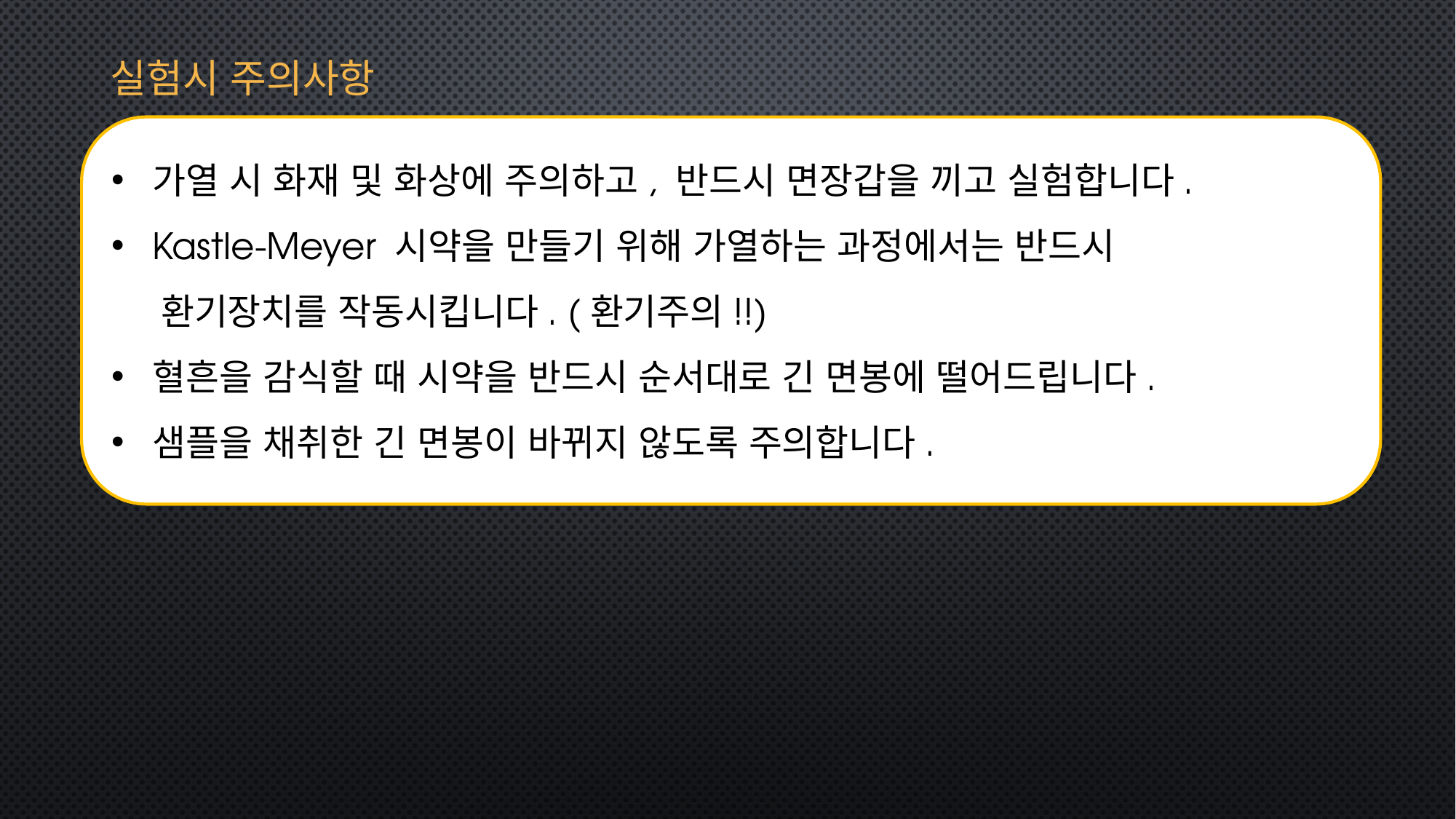

실험시 주의사항

가열 시 화재 및 화상에 주의하고, 반드시 면장갑을 끼고 실험합니다.
Kastle-Meyer 시약을 만들기 위해 가열하는 과정에서는 반드시
    환기장치를 작동시킵니다. (환기주의!!)
혈흔을 감식할 때 시약을 반드시 순서대로 긴 면봉에 떨어드립니다.
샘플을 채취한 긴 면봉이 바뀌지 않도록 주의합니다.